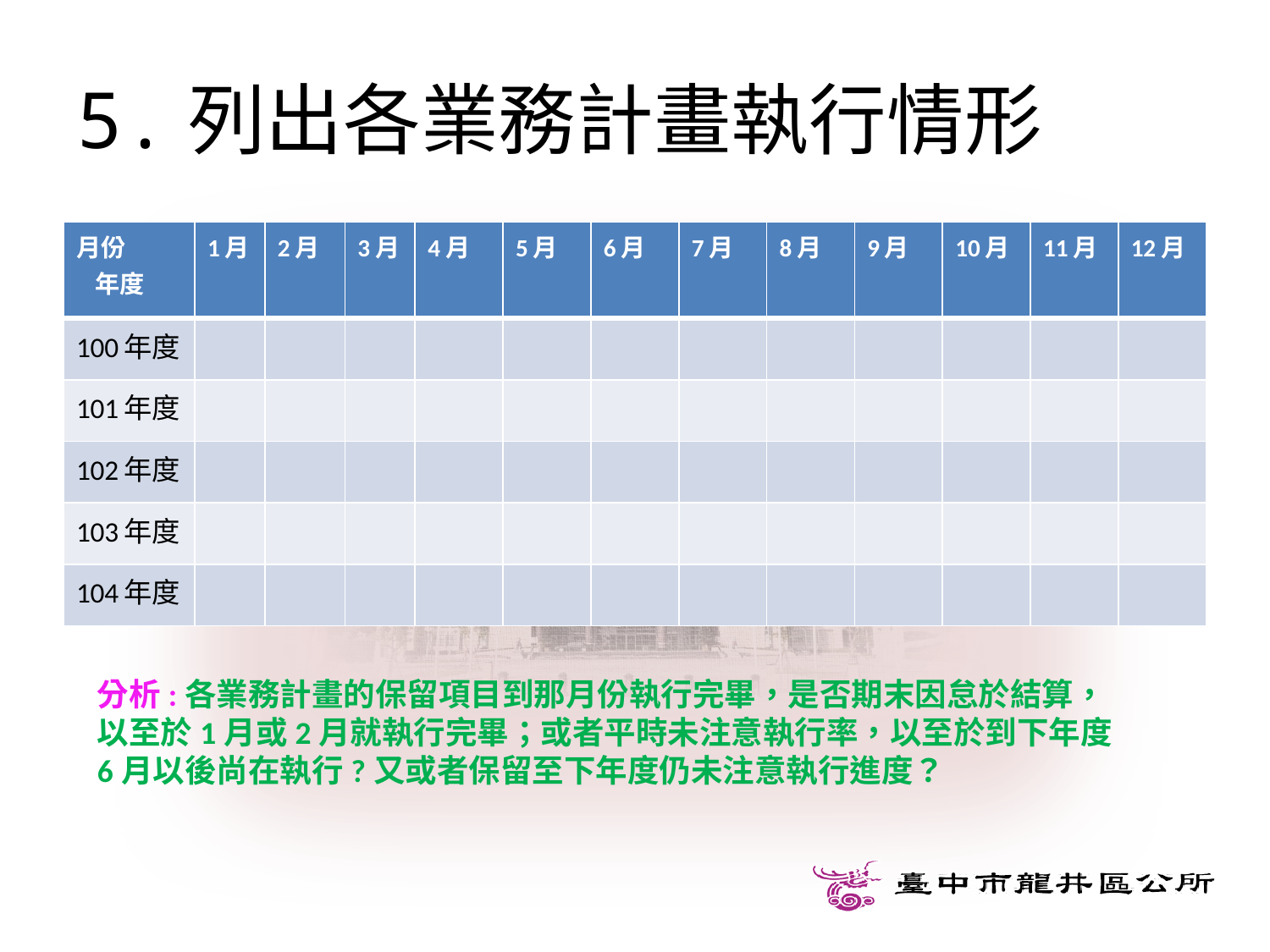

# 5.列出各業務計畫執行情形
| 月份 年度 | 1月 | 2月 | 3月 | 4月 | 5月 | 6月 | 7月 | 8月 | 9月 | 10月 | 11月 | 12月 |
| --- | --- | --- | --- | --- | --- | --- | --- | --- | --- | --- | --- | --- |
| 100年度 |  |  |  |  |  |  |  |  |  |  |  |  |
| 101年度 |  |  |  |  |  |  |  |  |  |  |  |  |
| 102年度 |  |  |  |  |  |  |  |  |  |  |  |  |
| 103年度 |  |  |  |  |  |  |  |  |  |  |  |  |
| 104年度 |  |  |  |  |  |  |  |  |  |  |  |  |
分析:各業務計畫的保留項目到那月份執行完畢，是否期末因怠於結算，以至於1月或2月就執行完畢；或者平時未注意執行率，以至於到下年度6月以後尚在執行?又或者保留至下年度仍未注意執行進度？